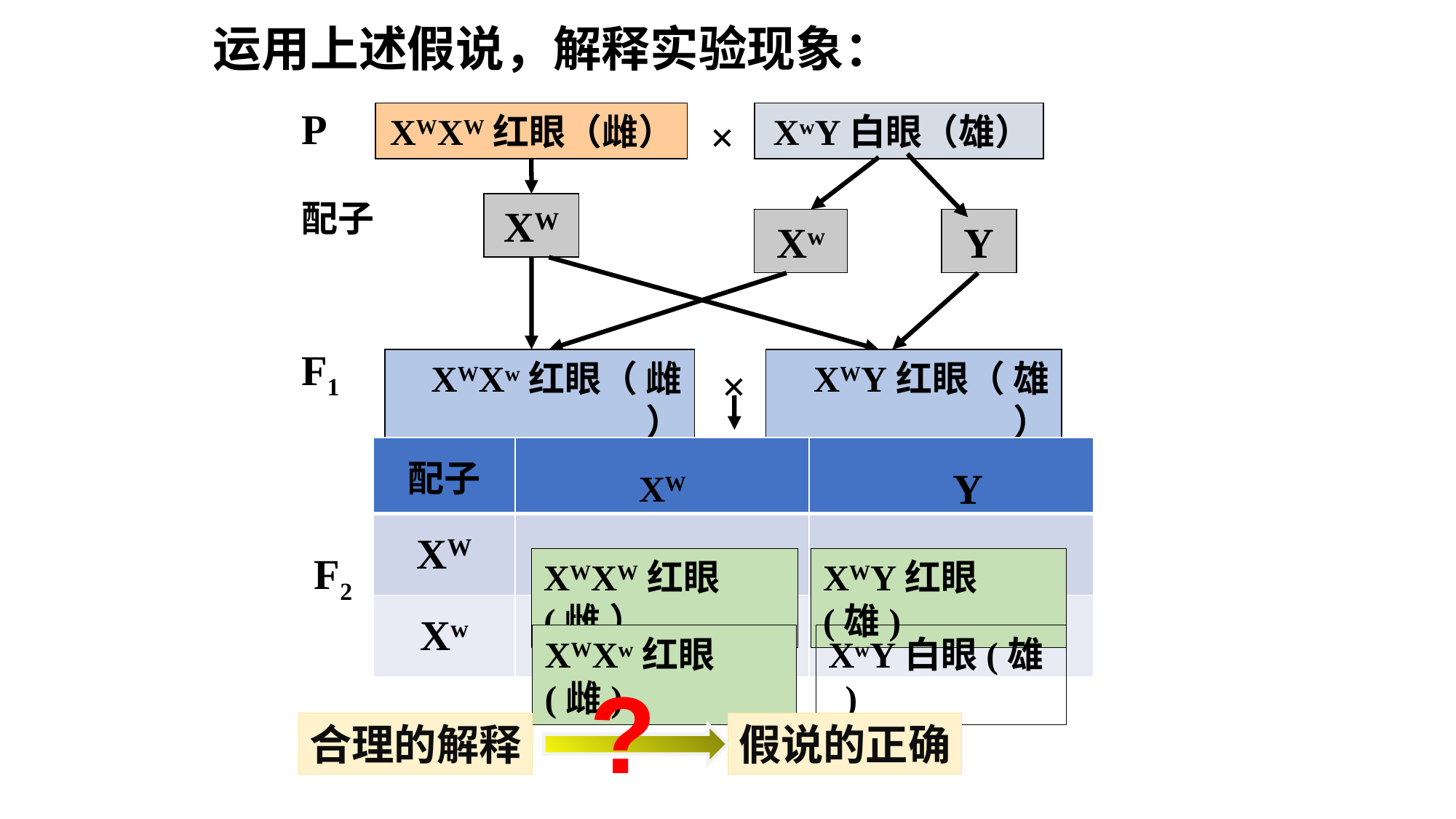

运用上述假说，解释实验现象：
P
XWXW红眼（雌）
XwY白眼（雄）
×

配子
XW
Xw
Y

F1
XWXw红眼（ 雌 ）
XWY红眼（ 雄 ）
×

| 配子 |  |  |
| --- | --- | --- |
| XW |  |  |
| Xw |  |  |
Y
XW
F2
XWXW红眼(雌 ）
XWY红眼(雄)
XWXw红眼(雌)
XwY白眼(雄 )
?
合理的解释
假说的正确